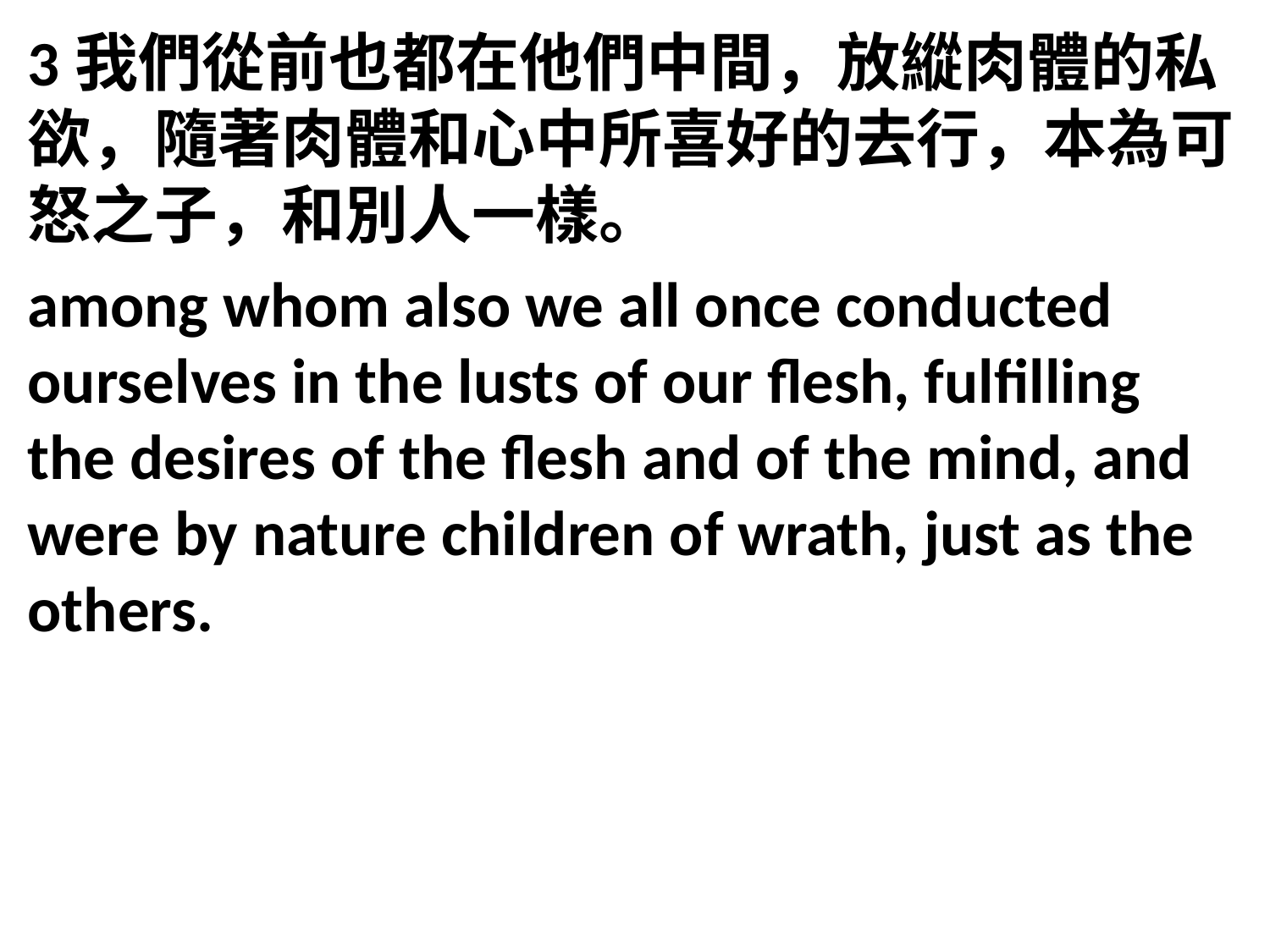

3我們從前也都在他們中間，放縱肉體的私欲，隨著肉體和心中所喜好的去行，本為可怒之子，和別人一樣。
among whom also we all once conducted ourselves in the lusts of our flesh, fulfilling the desires of the flesh and of the mind, and were by nature children of wrath, just as the others.